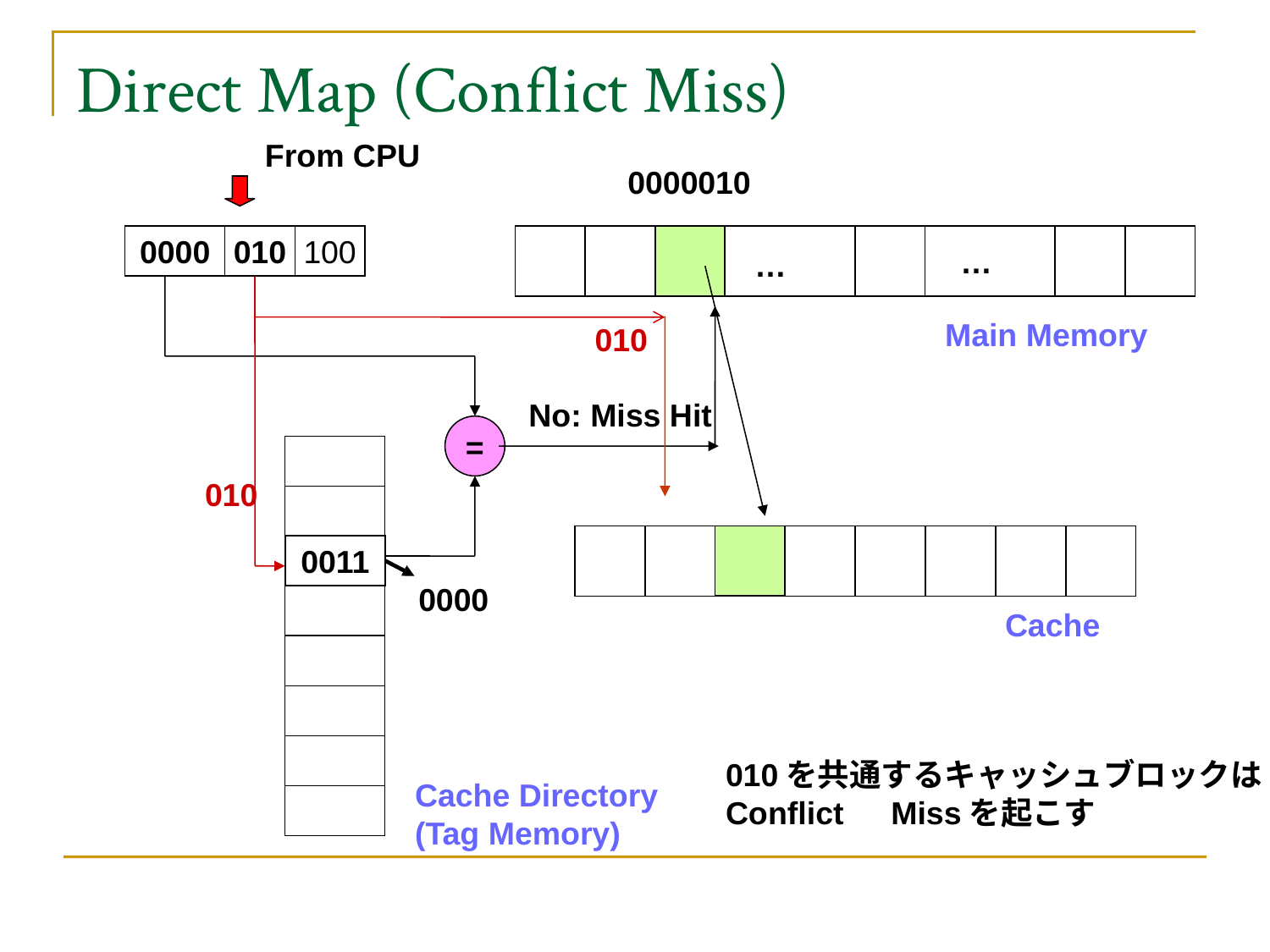

# Direct Map (Conflict Miss)
From CPU
0000010

0000
010
100

…
…

010

Main Memory
010

No: Miss Hit

=

0011
0000

Cache

010を共通するキャッシュブロックは
Conflict　Missを起こす
Cache Directory
(Tag Memory)